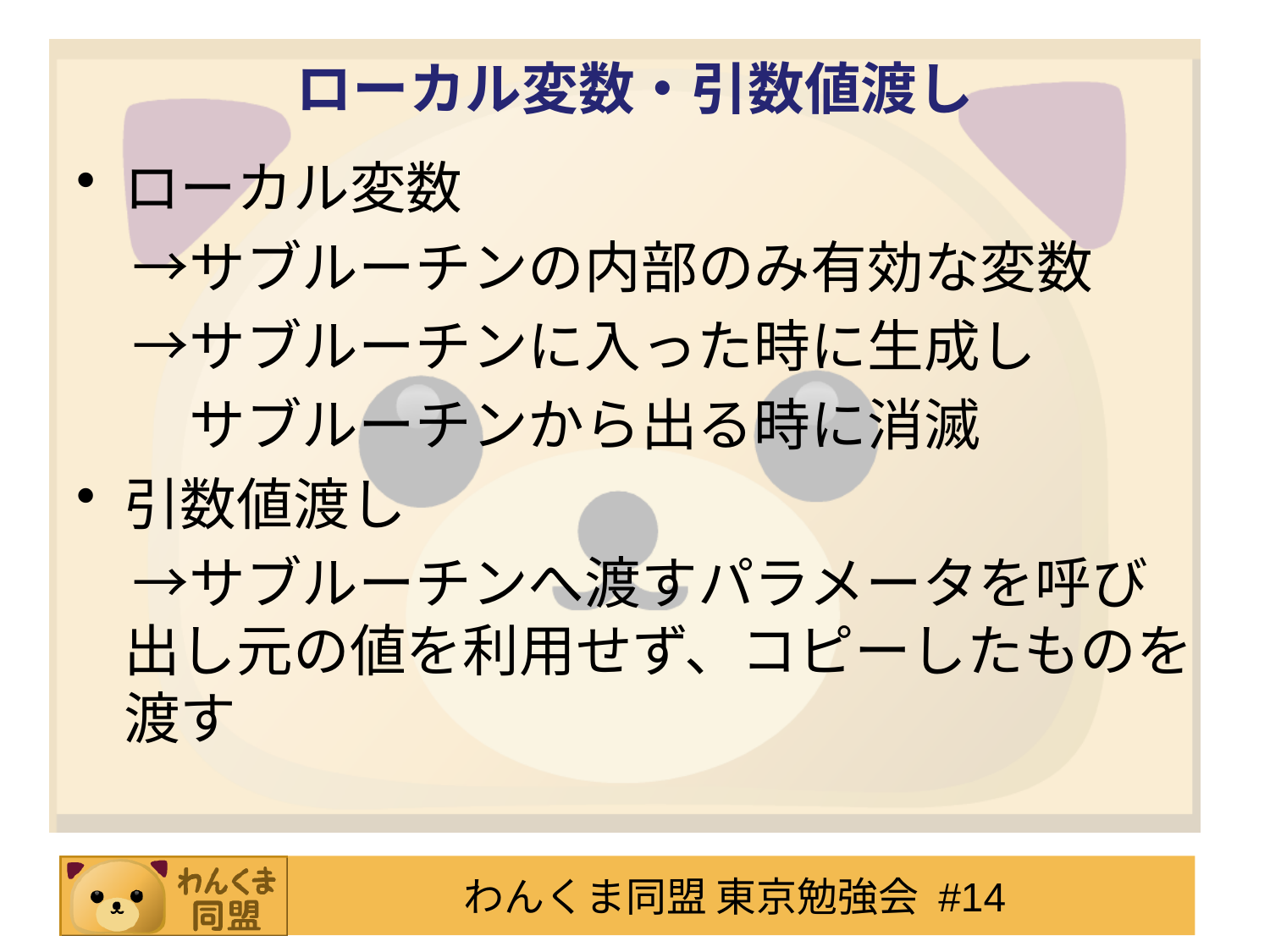

# ローカル変数・引数値渡し
ローカル変数
　→サブルーチンの内部のみ有効な変数
　→サブルーチンに入った時に生成し
　　サブルーチンから出る時に消滅
引数値渡し
　→サブルーチンへ渡すパラメータを呼び出し元の値を利用せず、コピーしたものを渡す